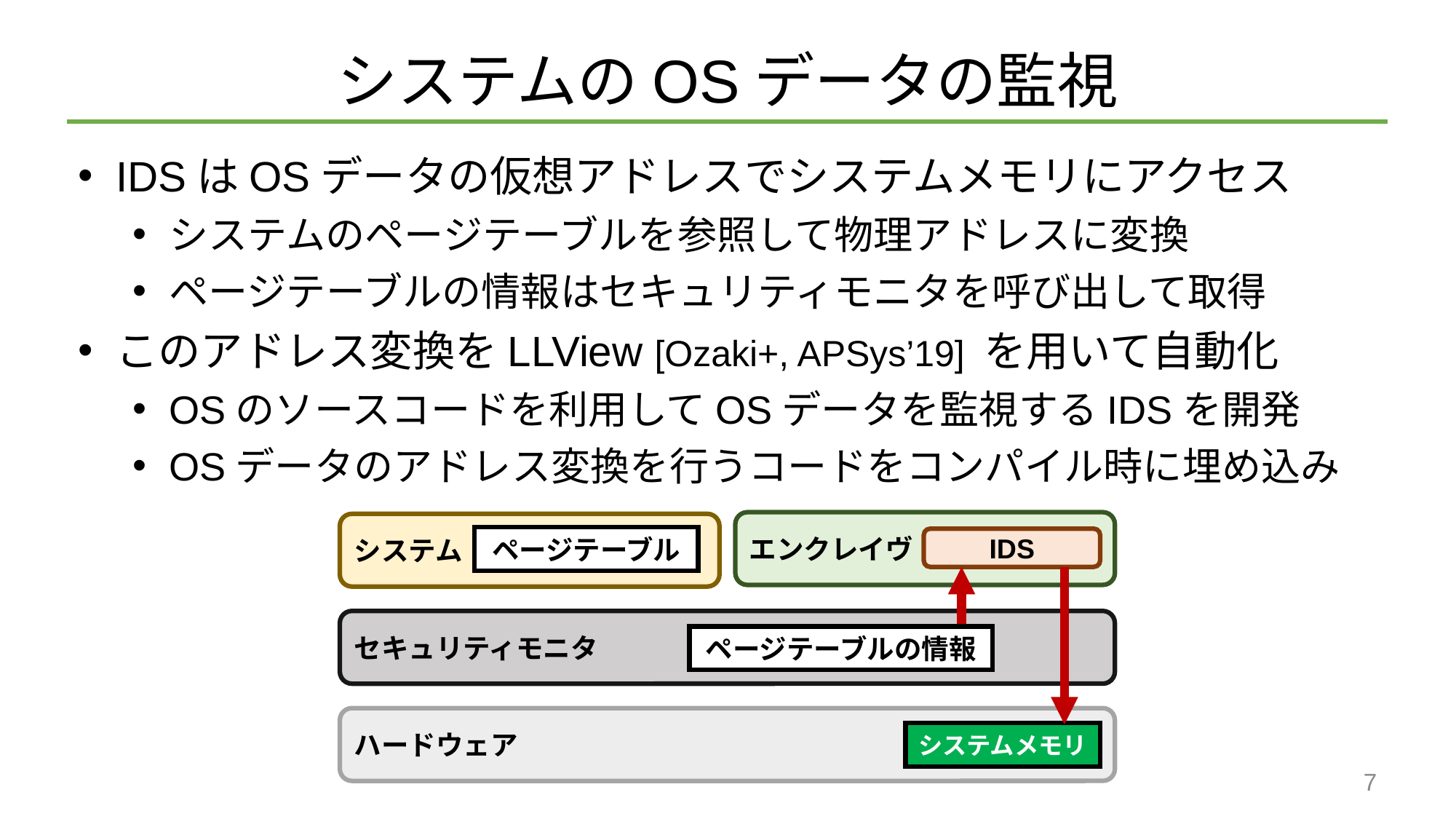

# システムのOSデータの監視

IDSはOSデータの仮想アドレスでシステムメモリにアクセス
システムのページテーブルを参照して物理アドレスに変換
ページテーブルの情報はセキュリティモニタを呼び出して取得
このアドレス変換をLLView [Ozaki+, APSys’19] を用いて自動化
OSのソースコードを利用してOSデータを監視するIDSを開発
OSデータのアドレス変換を行うコードをコンパイル時に埋め込み
エンクレイヴ
システム
ページテーブル
IDS
セキュリティモニタ
ページテーブルの情報
ハードウェア
システムメモリ
7